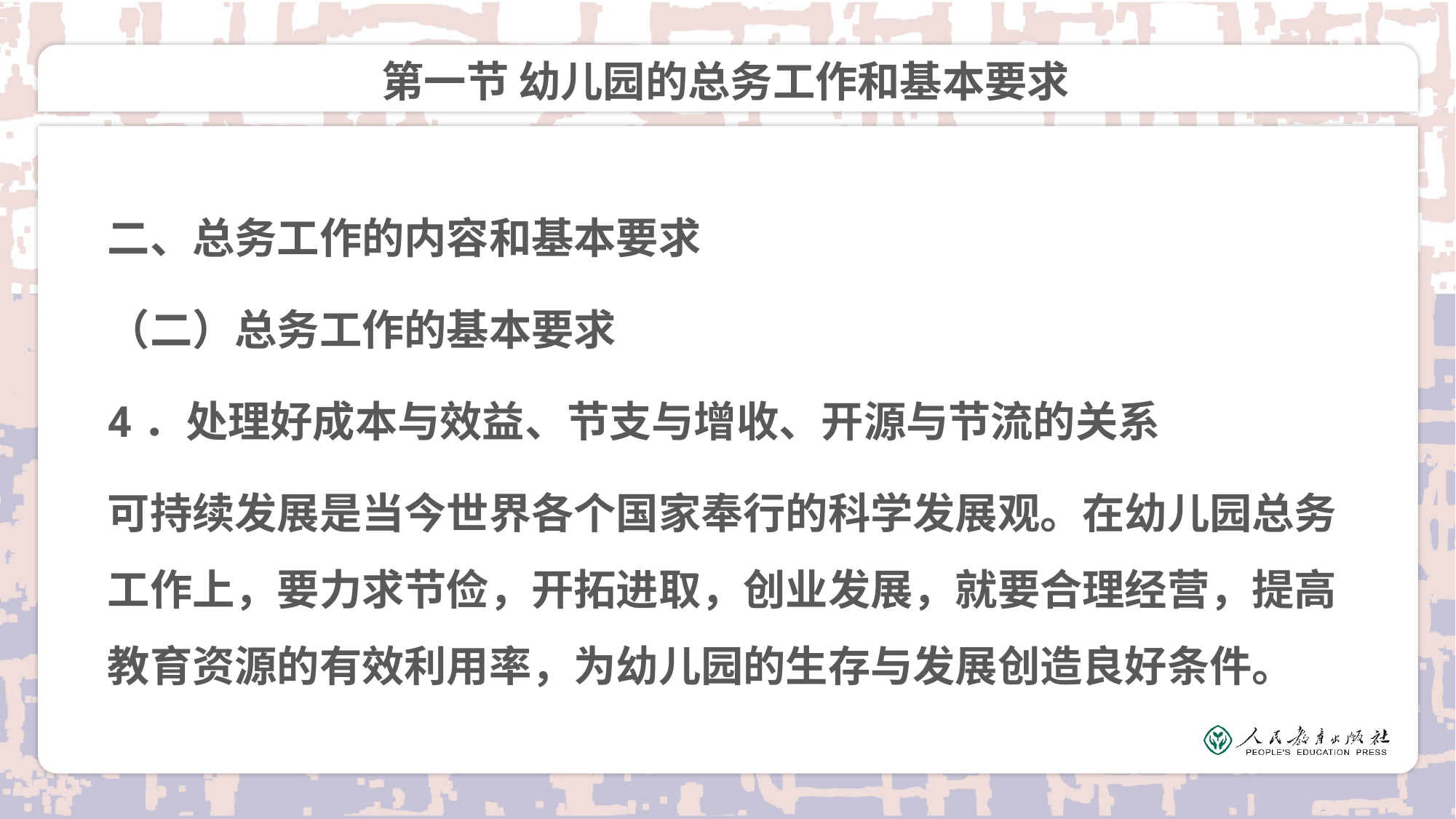

# 第一节 幼儿园的总务工作和基本要求
二、总务工作的内容和基本要求
（二）总务工作的基本要求
4．处理好成本与效益、节支与增收、开源与节流的关系
可持续发展是当今世界各个国家奉行的科学发展观。在幼儿园总务工作上，要力求节俭，开拓进取，创业发展，就要合理经营，提高教育资源的有效利用率，为幼儿园的生存与发展创造良好条件。